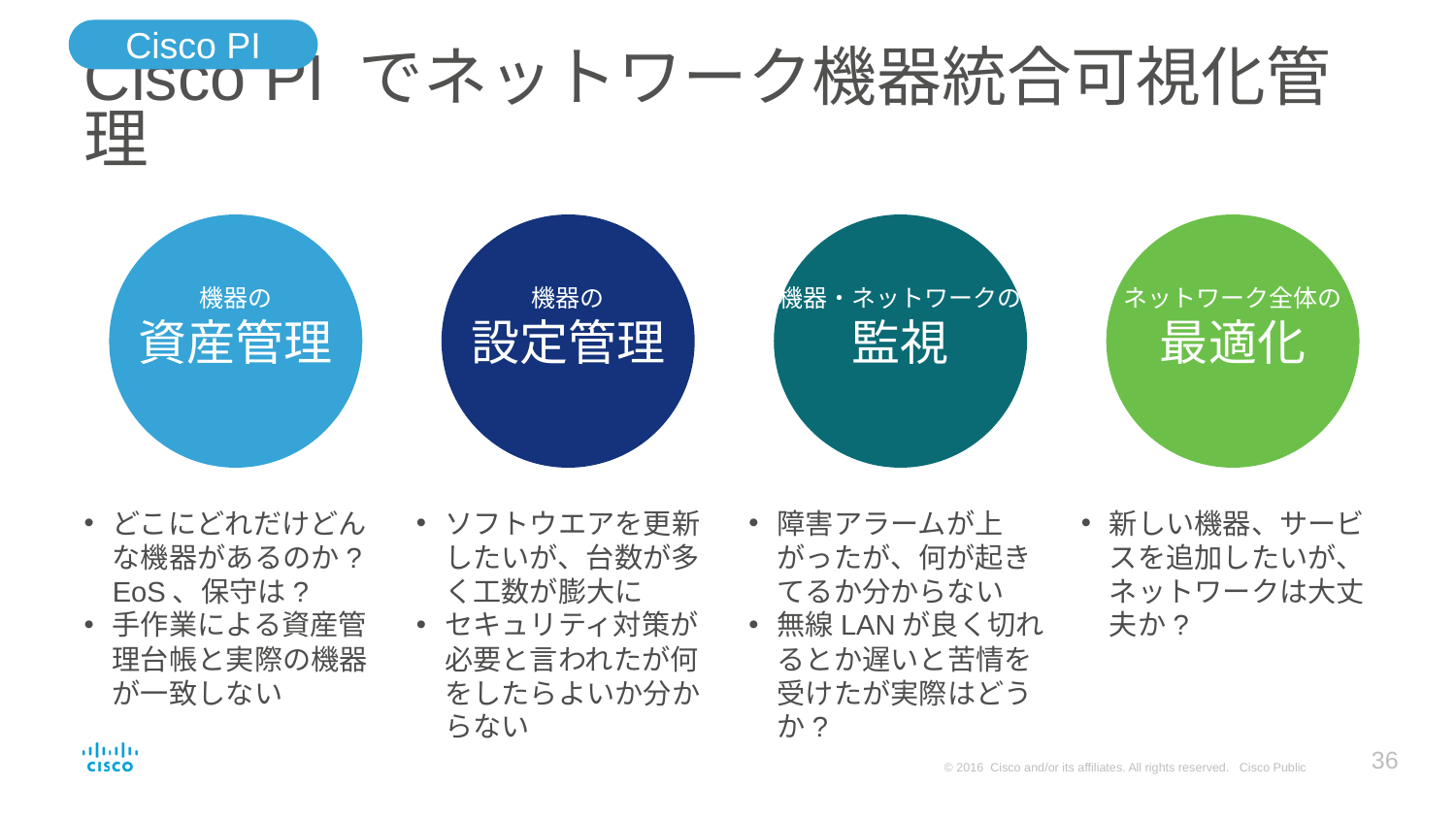

Cisco PI
# Cisco PI でネットワーク機器統合可視化管理
機器・ネットワークの
監視

機器の
設定管理

機器の
資産管理

ネットワーク全体の
最適化

どこにどれだけどんな機器があるのか? EoS、保守は?
手作業による資産管理台帳と実際の機器が一致しない
ソフトウエアを更新したいが、台数が多く工数が膨大に
セキュリティ対策が必要と言われたが何をしたらよいか分からない
障害アラームが上がったが、何が起きてるか分からない
無線LANが良く切れるとか遅いと苦情を受けたが実際はどうか?
新しい機器、サービスを追加したいが、ネットワークは大丈夫か?